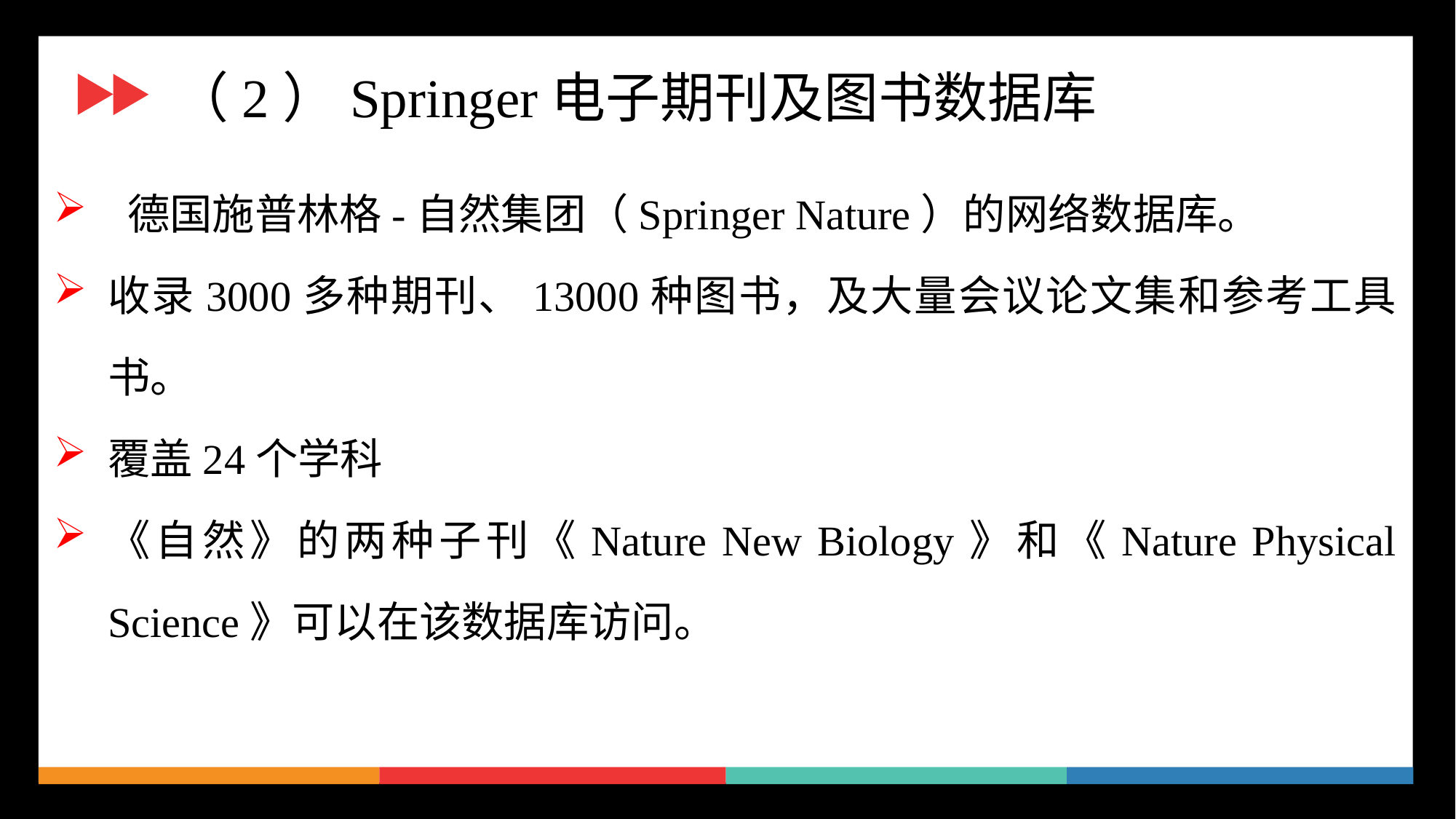

（2）Springer电子期刊及图书数据库

 德国施普林格-自然集团（Springer Nature）的网络数据库。
收录3000多种期刊、13000种图书，及大量会议论文集和参考工具书。
覆盖24个学科
《自然》的两种子刊《Nature New Biology》和《Nature Physical Science》可以在该数据库访问。